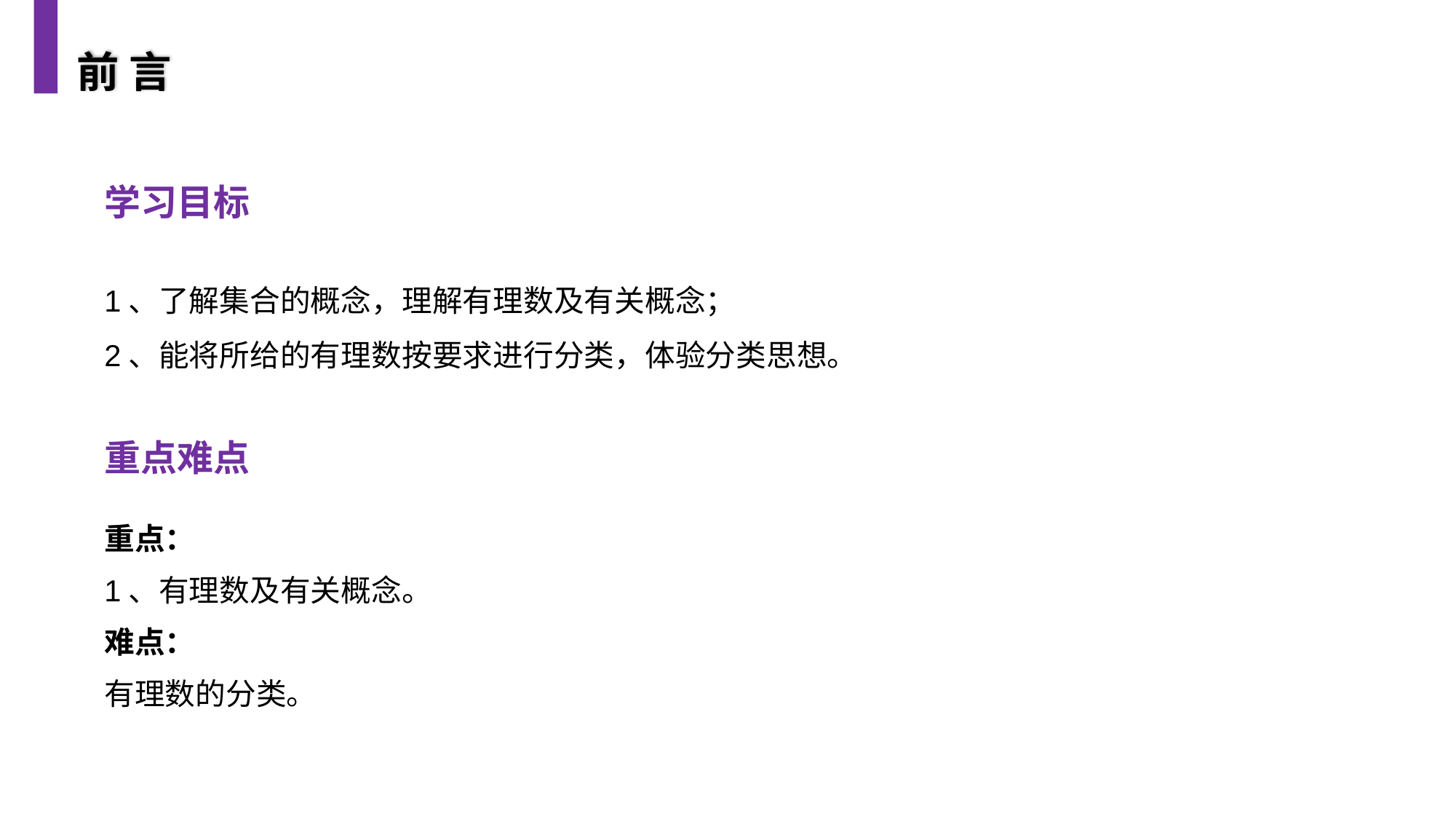

前 言
学习目标
1、了解集合的概念，理解有理数及有关概念；
2、能将所给的有理数按要求进行分类，体验分类思想。
重点难点
重点：
1、有理数及有关概念。
难点：
有理数的分类。